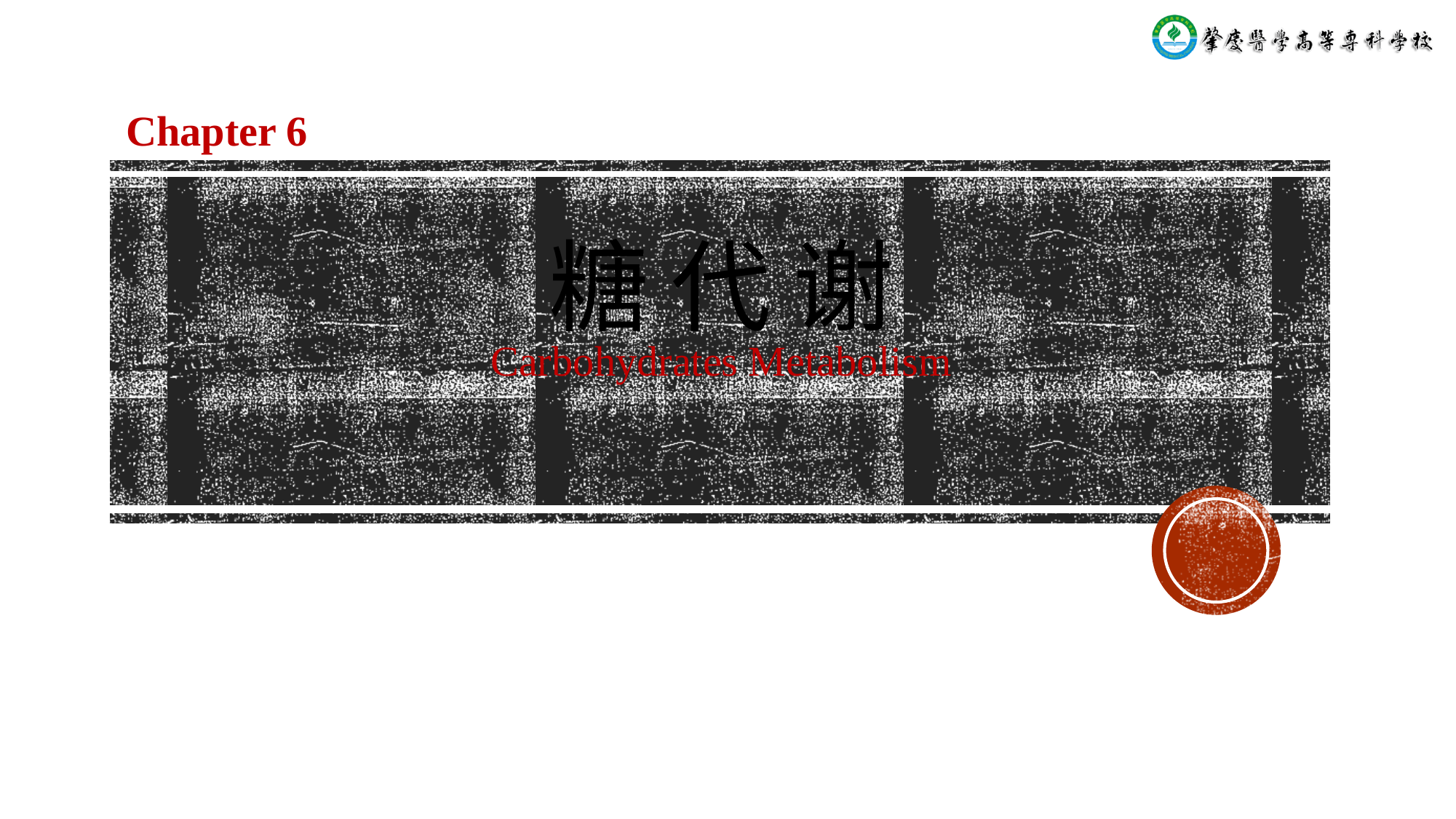

Chapter 6
# 糖 代 谢 Carbohydrates Metabolism